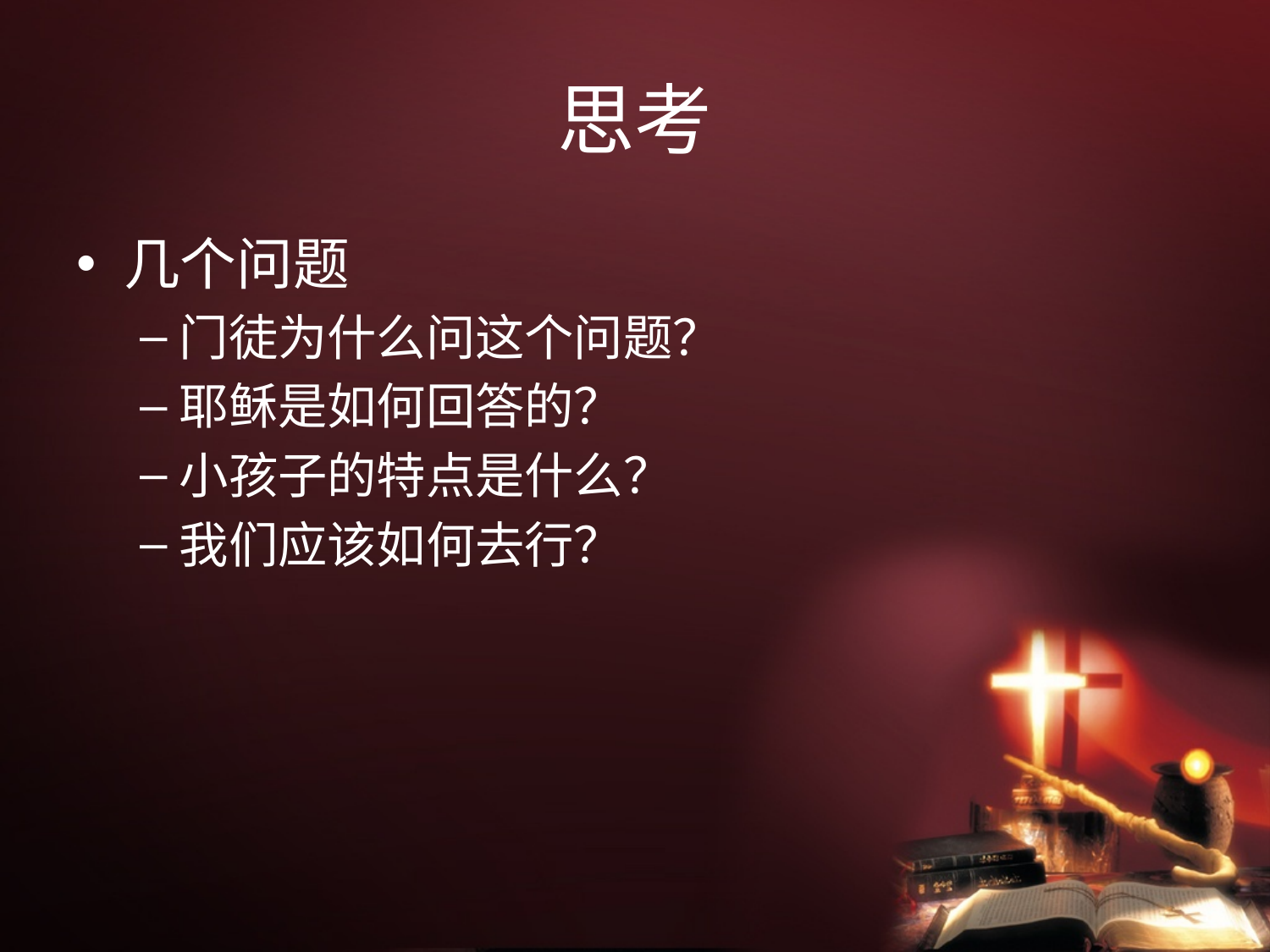

# 思考
几个问题
门徒为什么问这个问题？
耶稣是如何回答的？
小孩子的特点是什么？
我们应该如何去行？